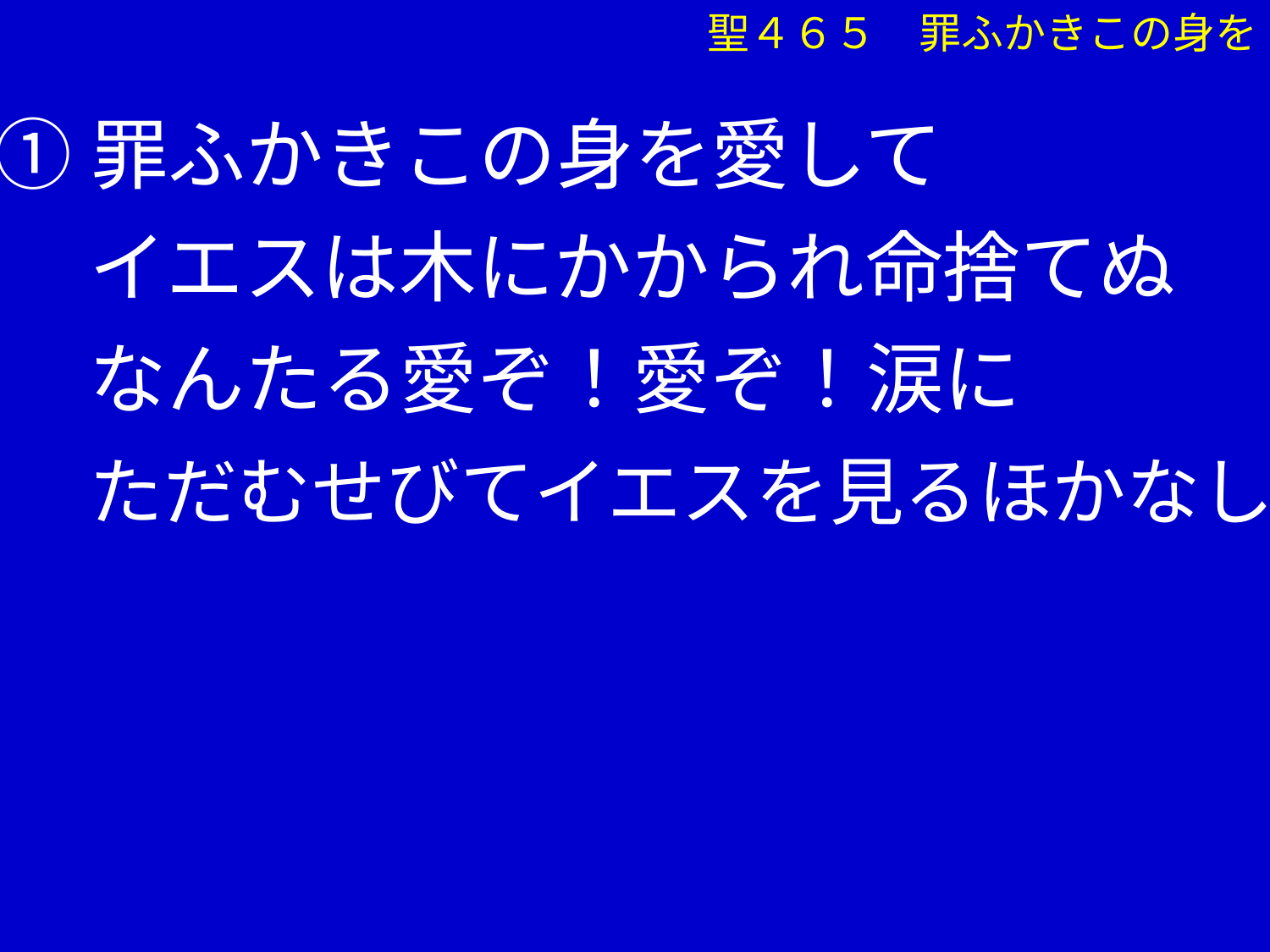

聖４６５　罪ふかきこの身を
①罪ふかきこの身を愛して
　 イエスは木にかかられ命捨てぬ
　 なんたる愛ぞ！愛ぞ！涙に
　 ただむせびてイエスを見るほかなし